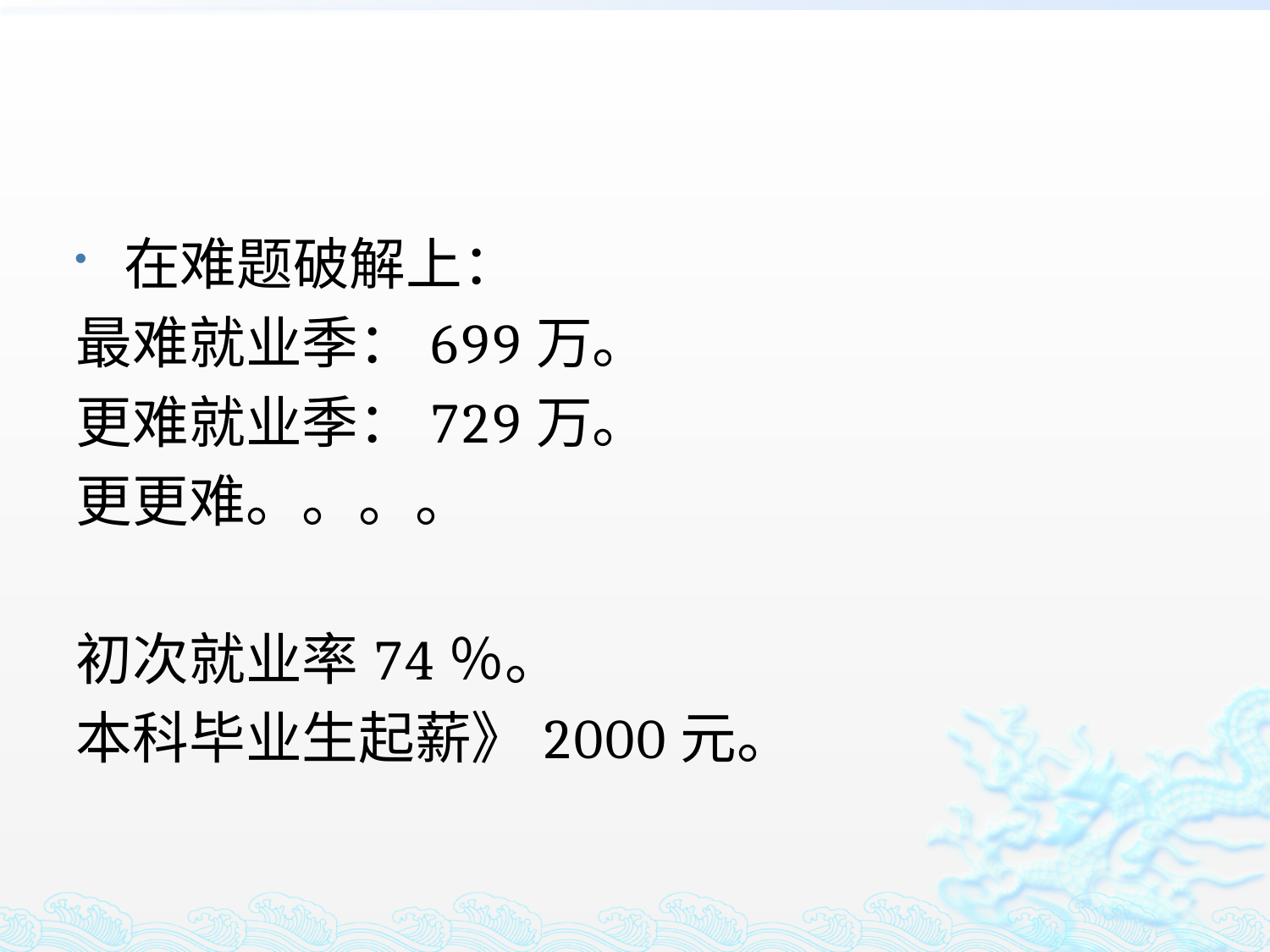

#
在难题破解上：
最难就业季：699万。
更难就业季：729万。
更更难。。。。

初次就业率74％。
本科毕业生起薪》2000元。